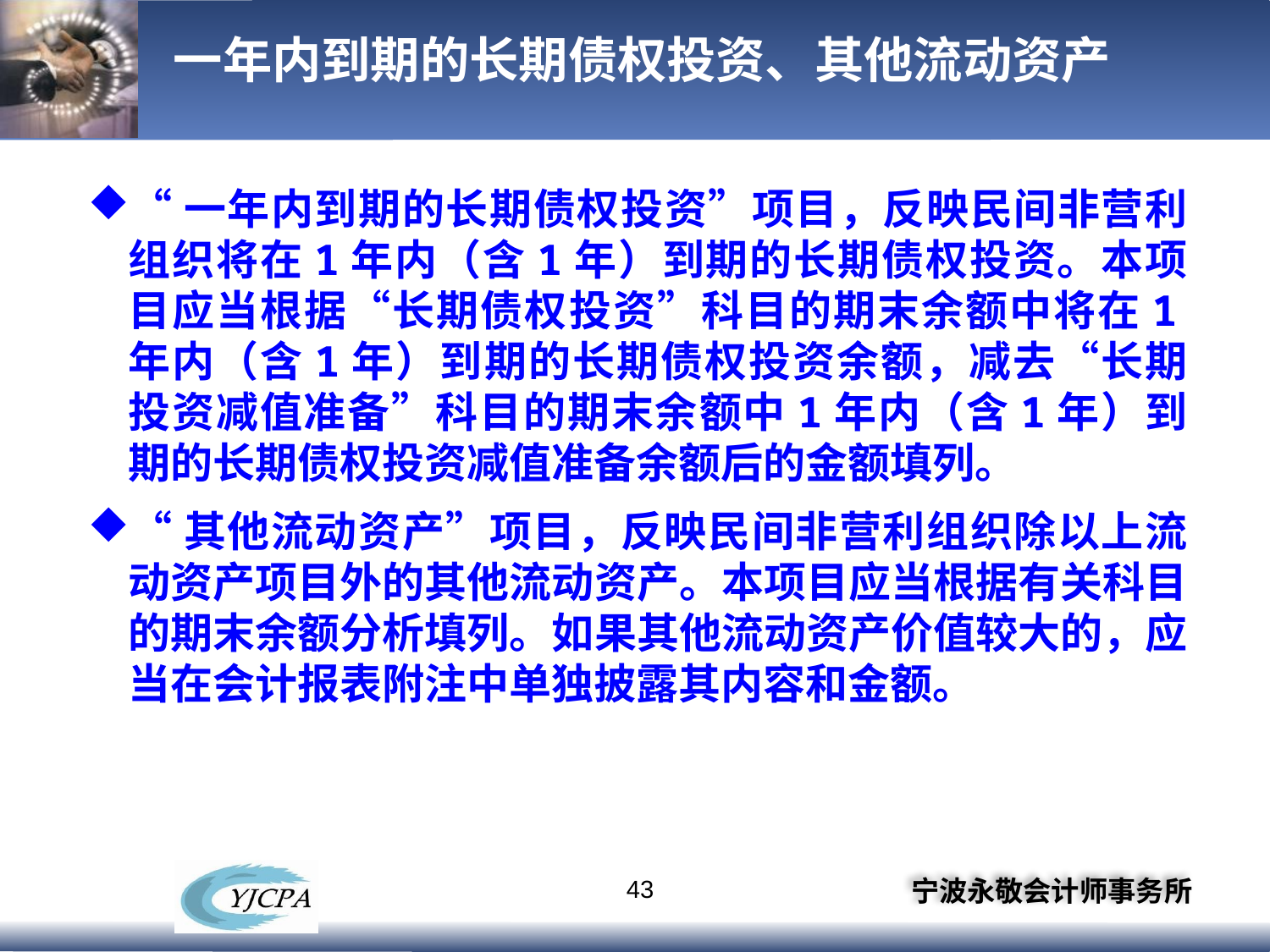

# 一年内到期的长期债权投资、其他流动资产
“一年内到期的长期债权投资”项目，反映民间非营利组织将在1年内（含1年）到期的长期债权投资。本项目应当根据“长期债权投资”科目的期末余额中将在1年内（含1年）到期的长期债权投资余额，减去“长期投资减值准备”科目的期末余额中1年内（含1年）到期的长期债权投资减值准备余额后的金额填列。
“其他流动资产”项目，反映民间非营利组织除以上流动资产项目外的其他流动资产。本项目应当根据有关科目的期末余额分析填列。如果其他流动资产价值较大的，应当在会计报表附注中单独披露其内容和金额。